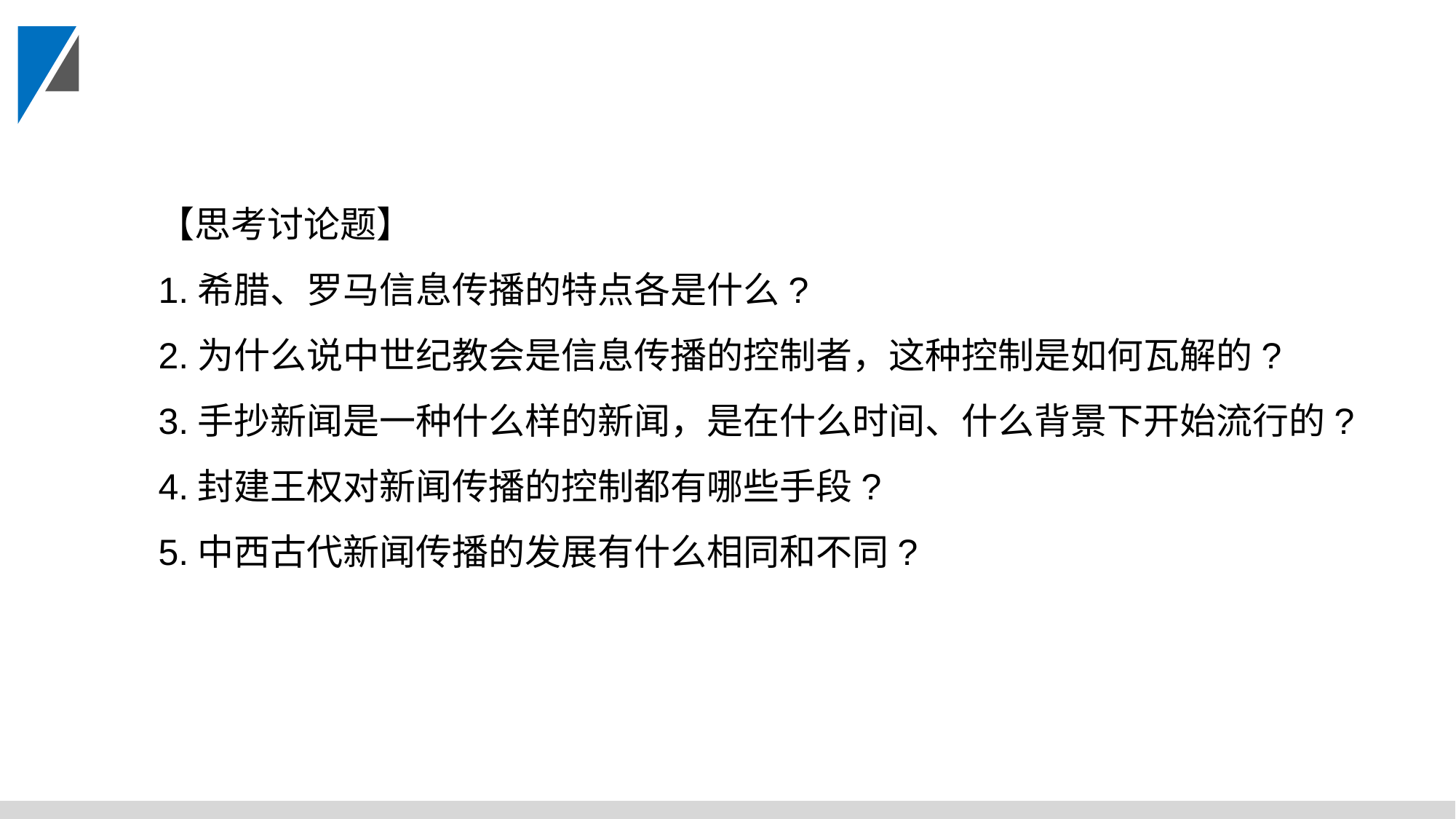

【思考讨论题】
1.希腊、罗马信息传播的特点各是什么?
2.为什么说中世纪教会是信息传播的控制者，这种控制是如何瓦解的?
3.手抄新闻是一种什么样的新闻，是在什么时间、什么背景下开始流行的?
4.封建王权对新闻传播的控制都有哪些手段?
5.中西古代新闻传播的发展有什么相同和不同?